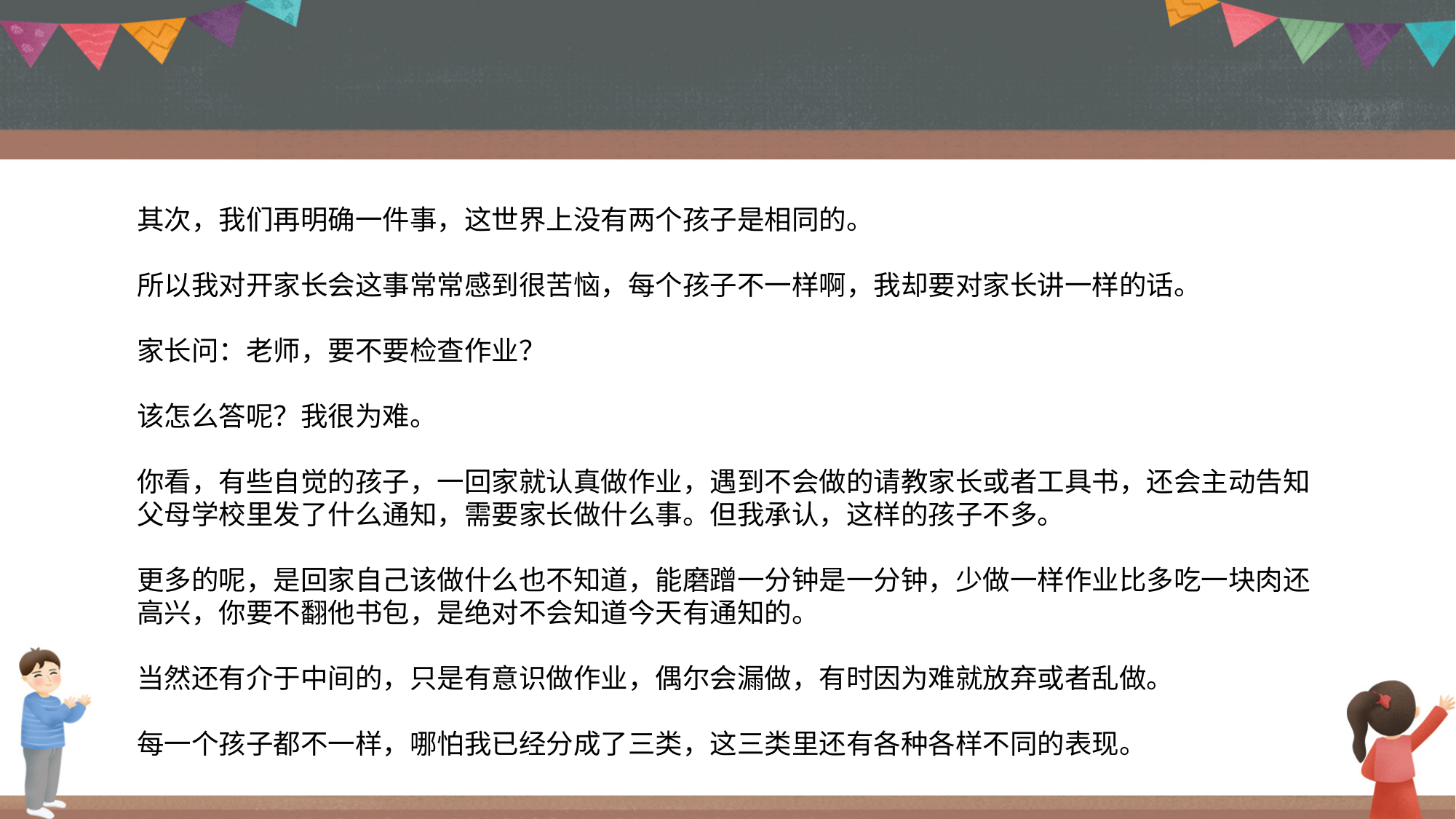

其次，我们再明确一件事，这世界上没有两个孩子是相同的。

所以我对开家长会这事常常感到很苦恼，每个孩子不一样啊，我却要对家长讲一样的话。

家长问：老师，要不要检查作业？

该怎么答呢？我很为难。

你看，有些自觉的孩子，一回家就认真做作业，遇到不会做的请教家长或者工具书，还会主动告知父母学校里发了什么通知，需要家长做什么事。但我承认，这样的孩子不多。

更多的呢，是回家自己该做什么也不知道，能磨蹭一分钟是一分钟，少做一样作业比多吃一块肉还高兴，你要不翻他书包，是绝对不会知道今天有通知的。

当然还有介于中间的，只是有意识做作业，偶尔会漏做，有时因为难就放弃或者乱做。

每一个孩子都不一样，哪怕我已经分成了三类，这三类里还有各种各样不同的表现。